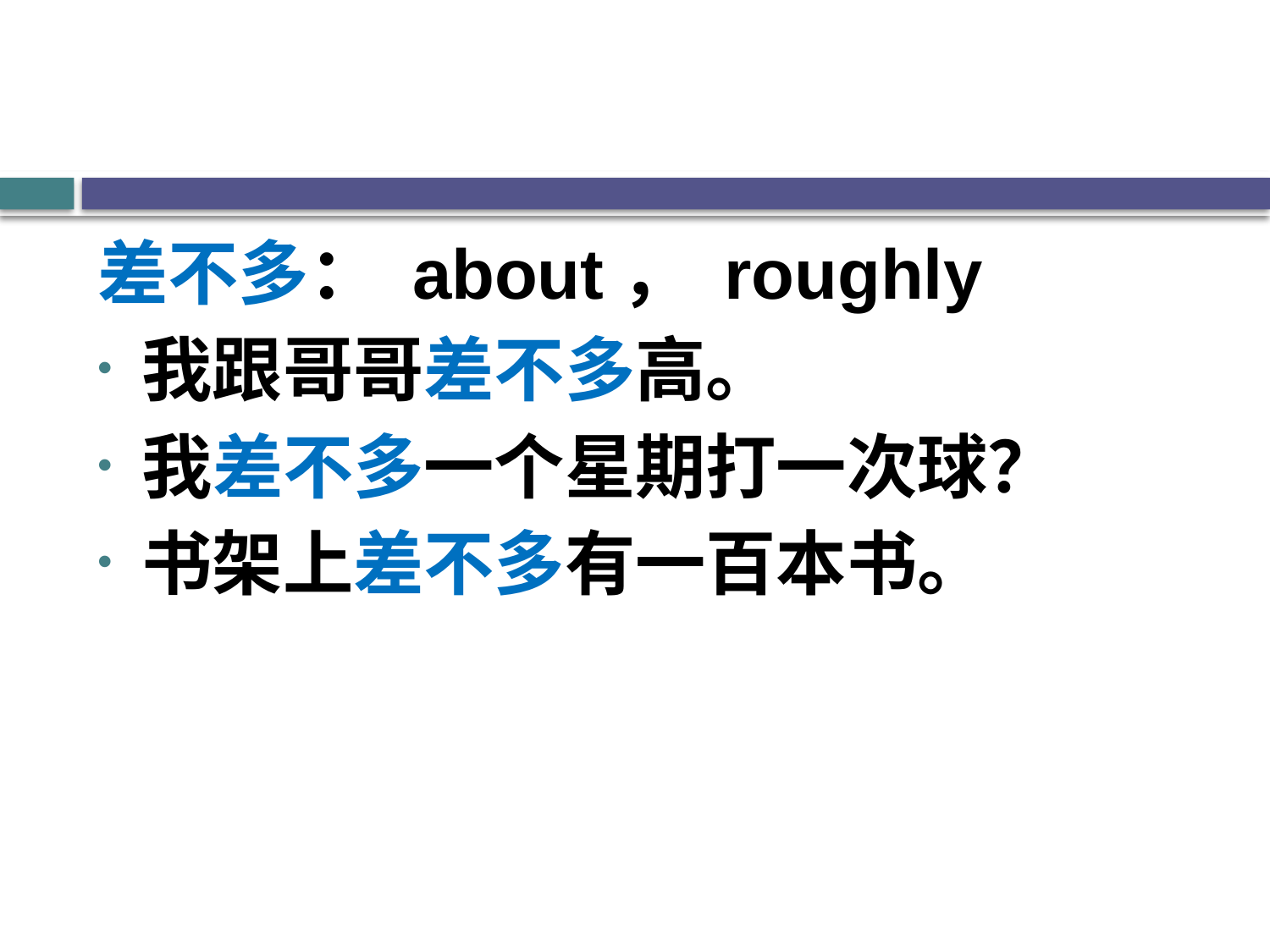

差不多： about， roughly
我跟哥哥差不多高。
我差不多一个星期打一次球？
书架上差不多有一百本书。